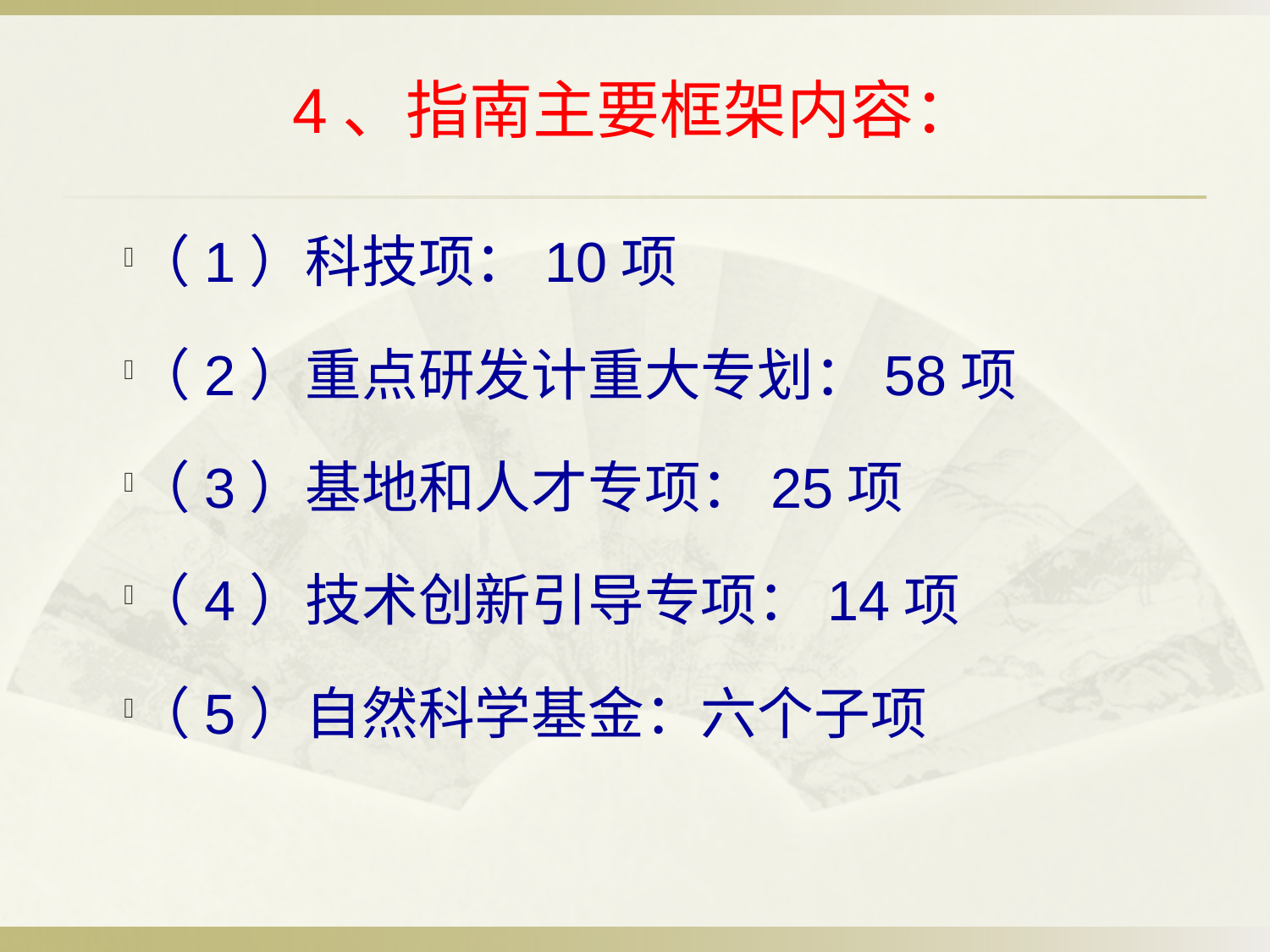

# 4、指南主要框架内容：
（1）科技项：10项
（2）重点研发计重大专划：58项
（3）基地和人才专项：25项
（4）技术创新引导专项：14项
（5）自然科学基金：六个子项